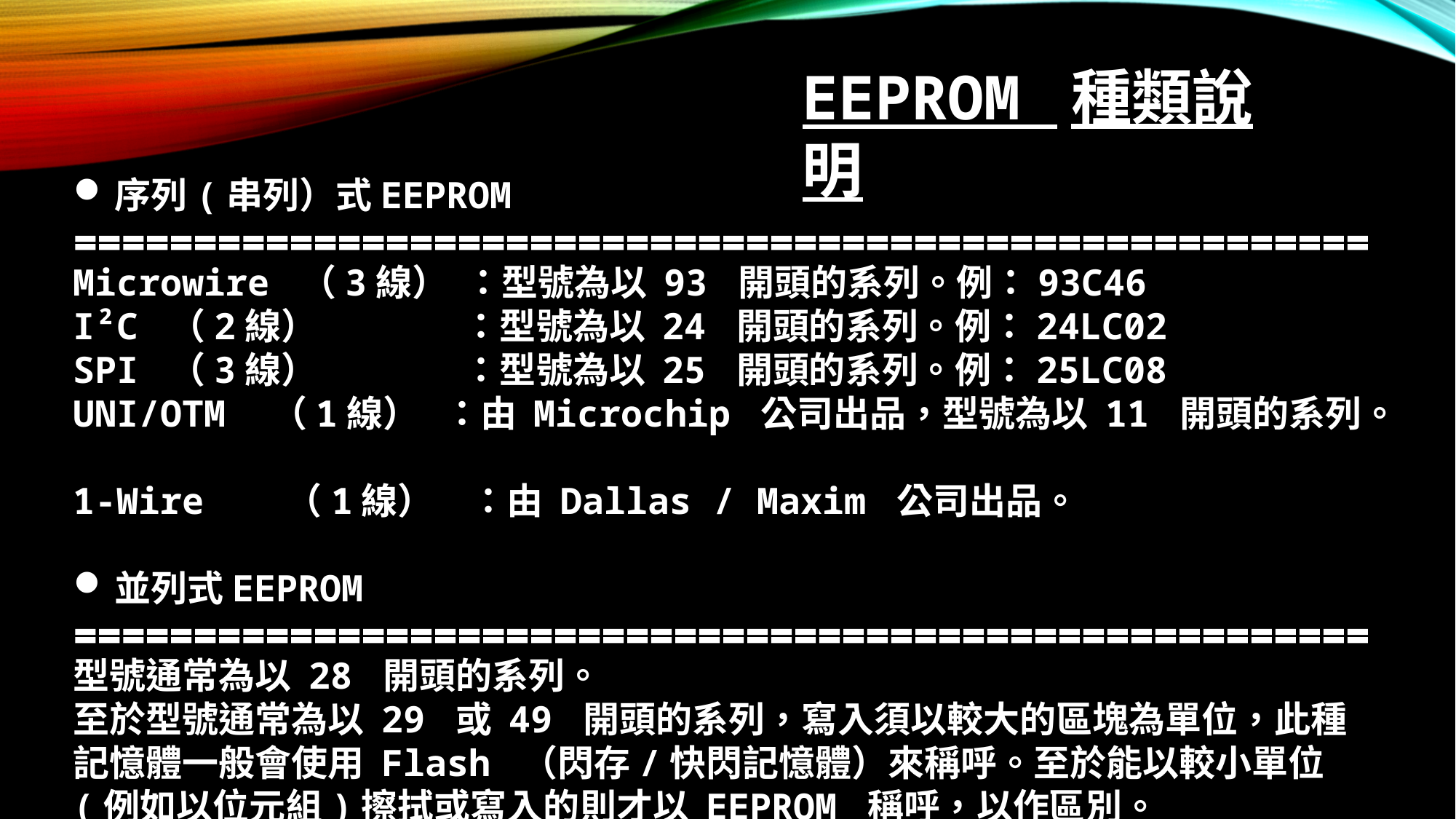

EEPROM 種類說明
序列(串列）式EEPROM
======================================================
Microwire （3線）  ：型號為以 93 開頭的系列。例：93C46
I²C （2線）　　　　：型號為以 24 開頭的系列。例：24LC02
SPI （3線）　　　　：型號為以 25 開頭的系列。例：25LC08
UNI/OTM　（1線）   ：由 Microchip 公司出品，型號為以 11 開頭的系列。
1-Wire　　（1線）　：由 Dallas / Maxim 公司出品。
並列式EEPROM
======================================================
型號通常為以 28 開頭的系列。
至於型號通常為以 29 或 49 開頭的系列，寫入須以較大的區塊為單位，此種記憶體一般會使用 Flash （閃存/快閃記憶體）來稱呼。至於能以較小單位(例如以位元組)擦拭或寫入的則才以 EEPROM 稱呼，以作區別。